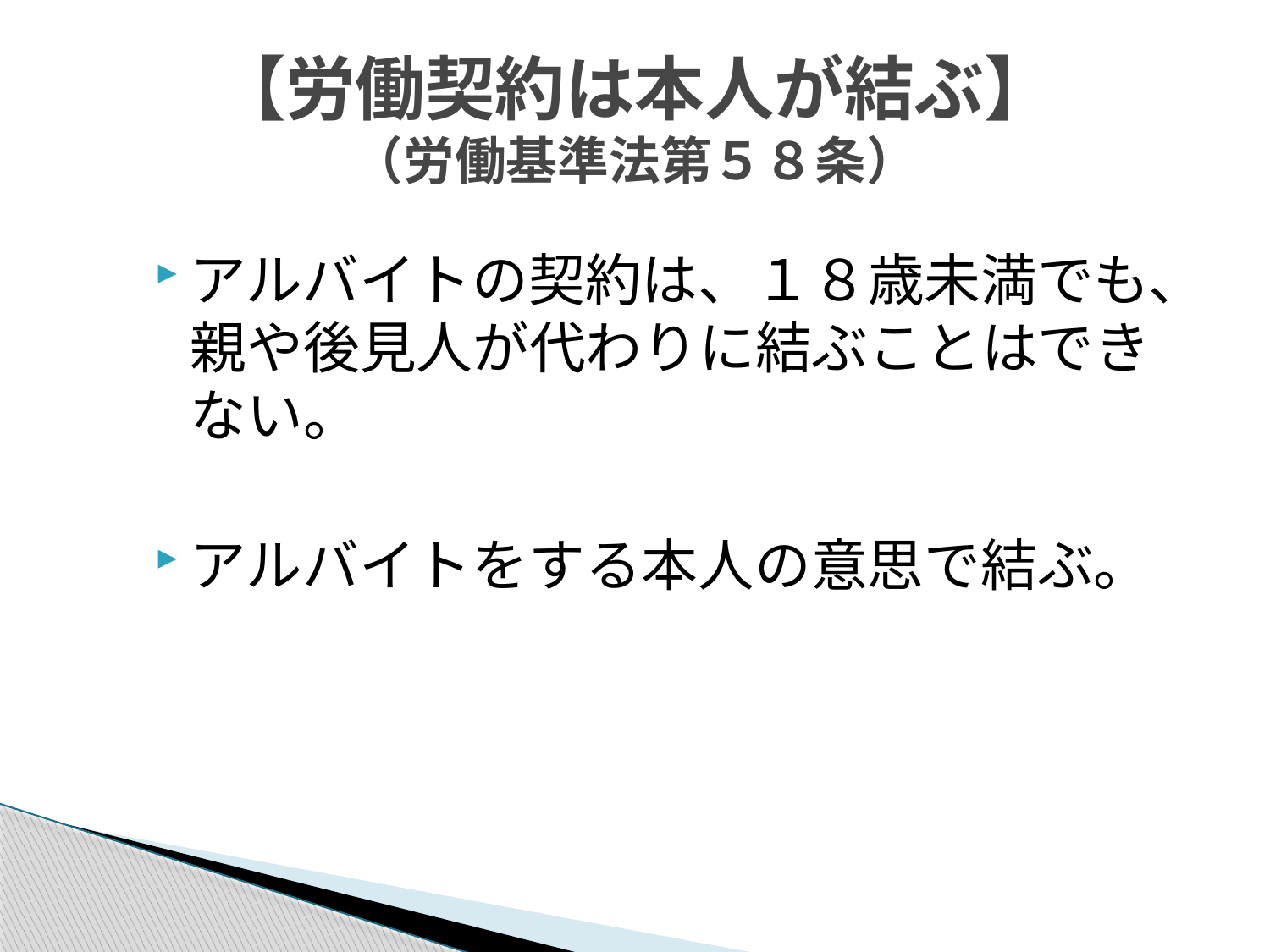

# 【労働契約は本人が結ぶ】 （労働基準法第５８条）
アルバイトの契約は、１８歳未満でも、親や後見人が代わりに結ぶことはできない。

アルバイトをする本人の意思で結ぶ。